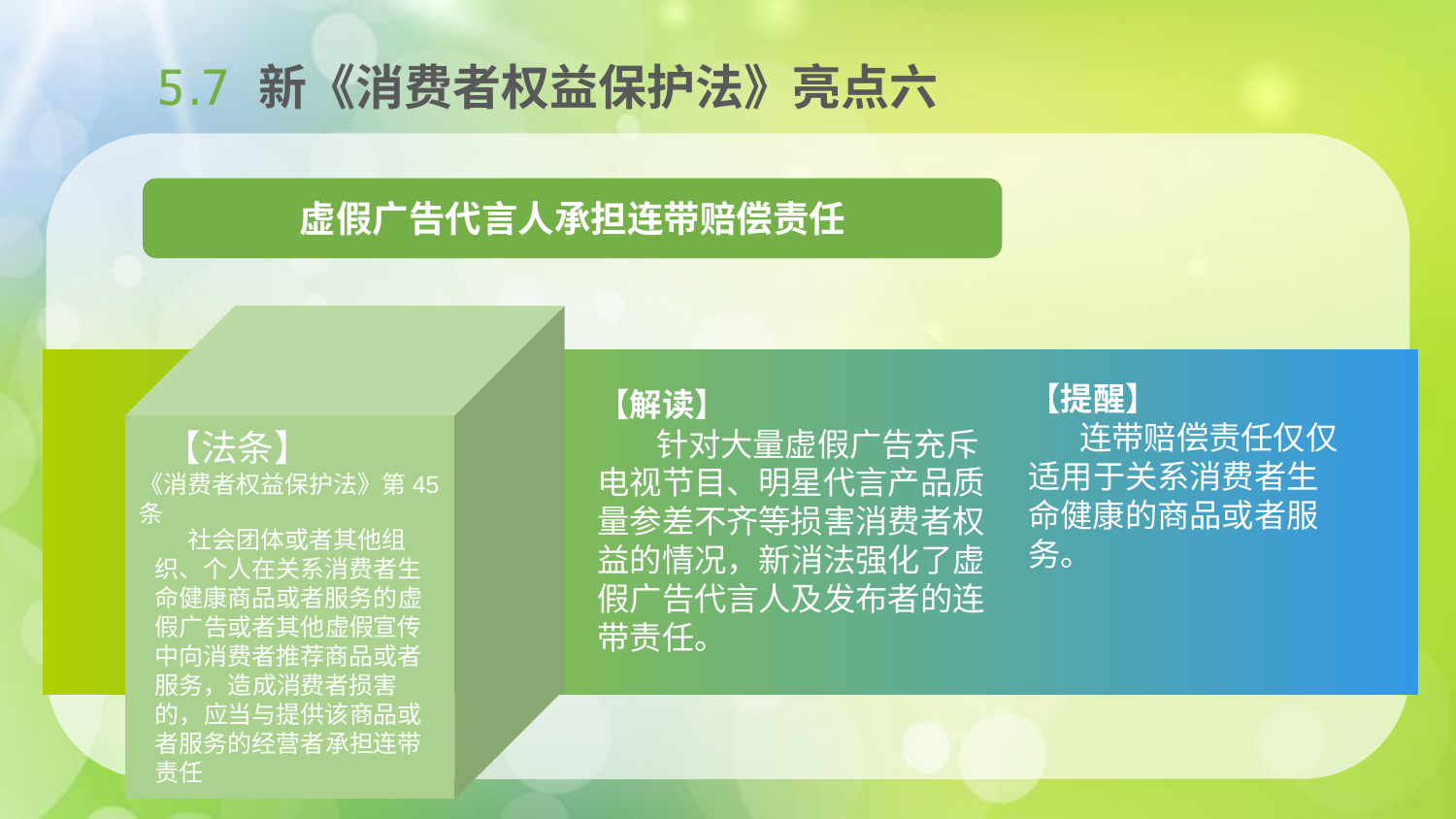

5.7 新《消费者权益保护法》亮点六
虚假广告代言人承担连带赔偿责任

  【法条】
《消费者权益保护法》第45条
     社会团体或者其他组织、个人在关系消费者生命健康商品或者服务的虚假广告或者其他虚假宣传中向消费者推荐商品或者服务，造成消费者损害的，应当与提供该商品或者服务的经营者承担连带责任

【提醒】
      连带赔偿责任仅仅适用于关系消费者生命健康的商品或者服务。
【解读】
       针对大量虚假广告充斥电视节目、明星代言产品质量参差不齐等损害消费者权益的情况，新消法强化了虚假广告代言人及发布者的连带责任。